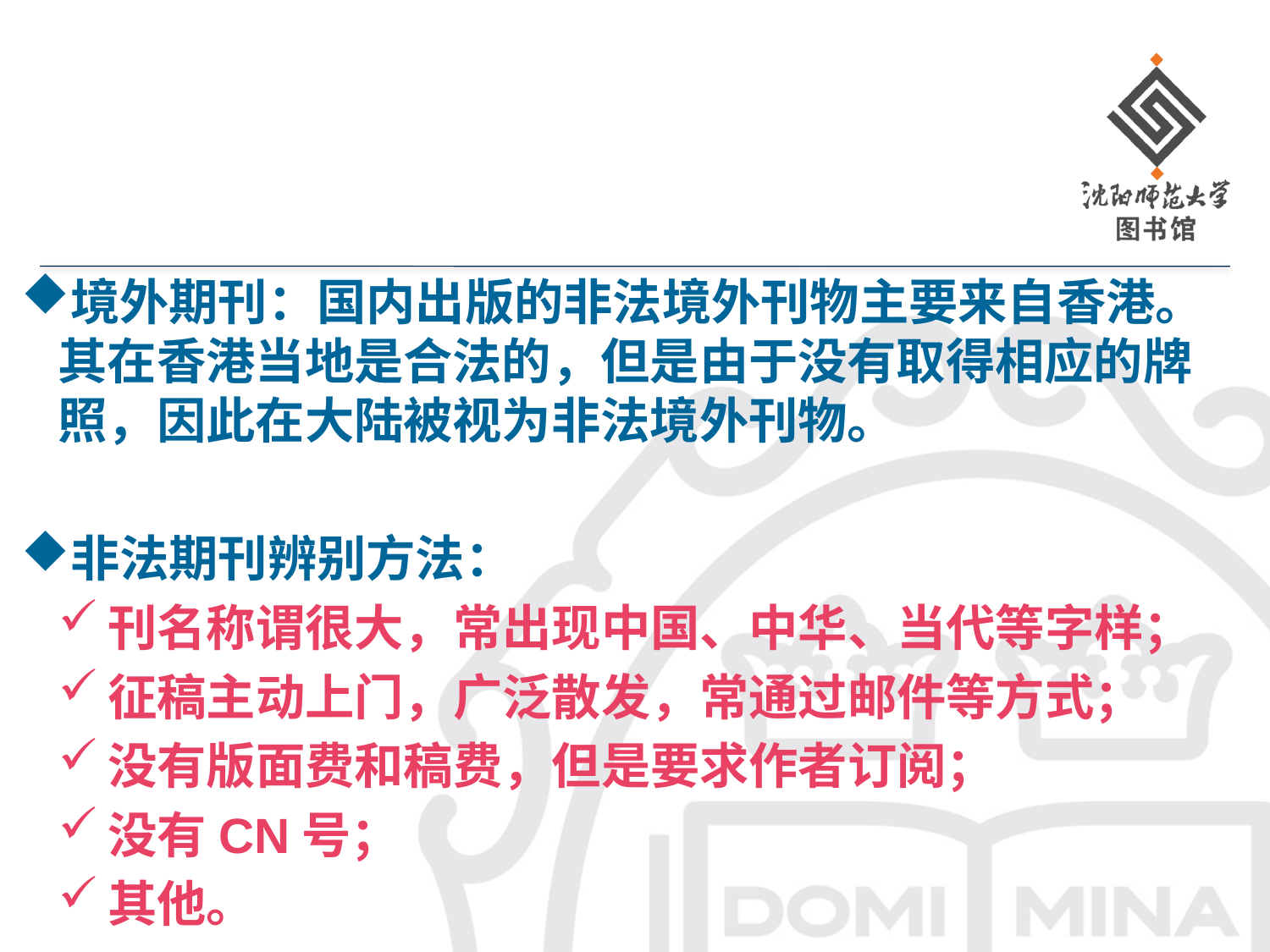

#
境外期刊：国内出版的非法境外刊物主要来自香港。其在香港当地是合法的，但是由于没有取得相应的牌照，因此在大陆被视为非法境外刊物。

非法期刊辨别方法：
刊名称谓很大，常出现中国、中华、当代等字样；
征稿主动上门，广泛散发，常通过邮件等方式；
没有版面费和稿费，但是要求作者订阅；
没有CN号；
其他。